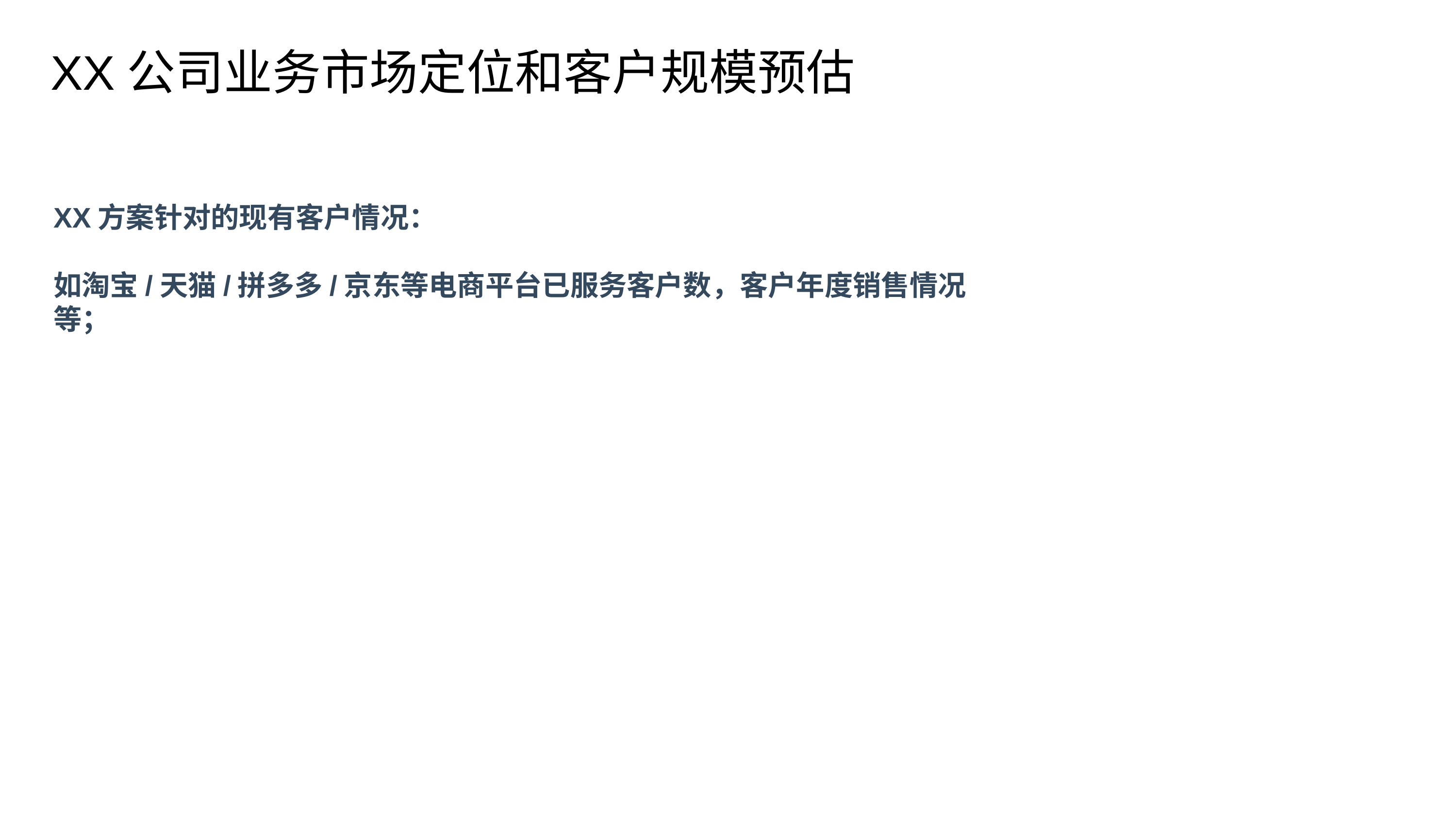

#1
XX公司业务市场定位和客户规模预估
XX方案针对的现有客户情况：

如淘宝/天猫/拼多多/京东等电商平台已服务客户数，客户年度销售情况等；